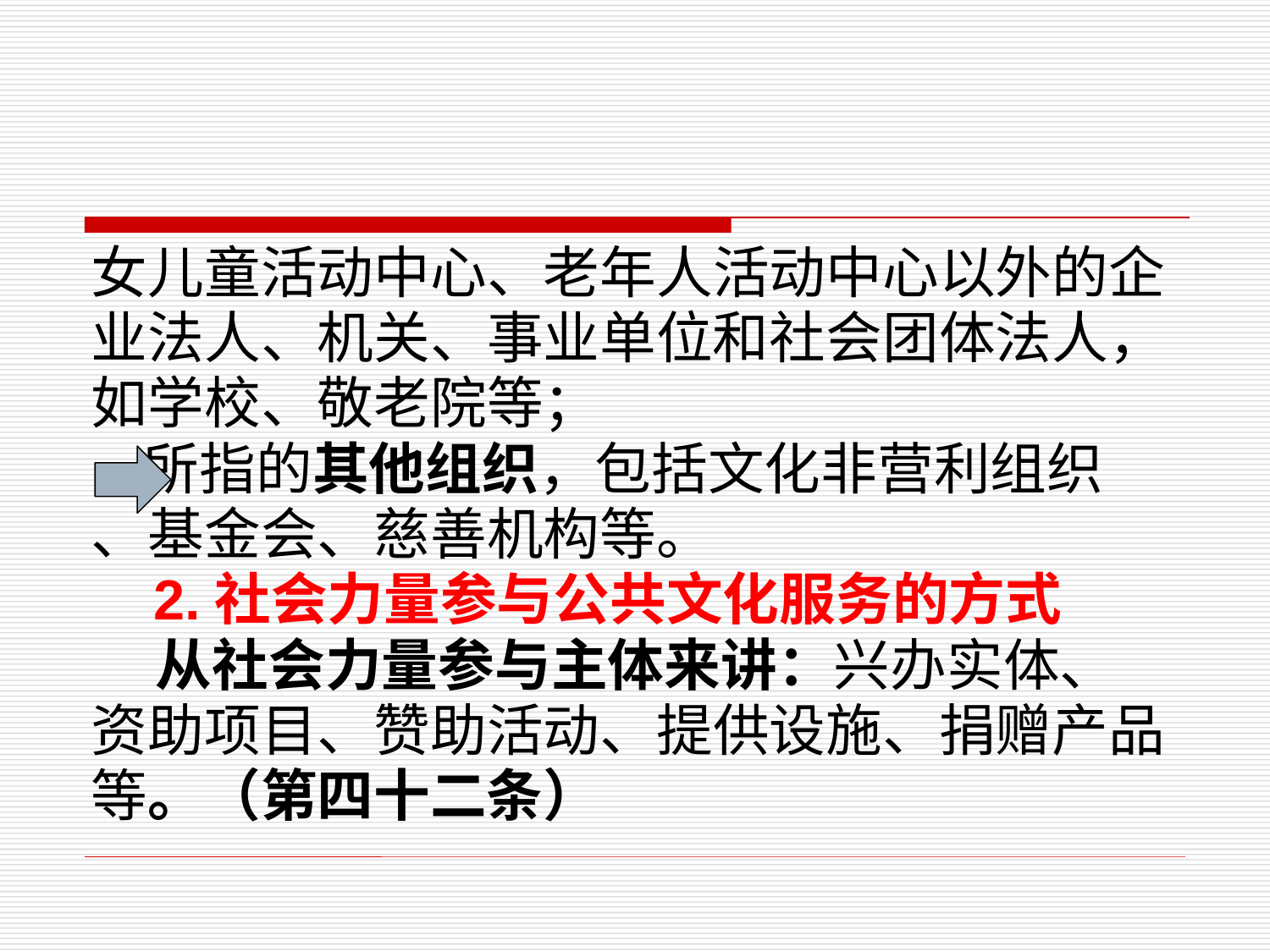

女儿童活动中心、老年人活动中心以外的企
业法人、机关、事业单位和社会团体法人，
如学校、敬老院等；
   所指的其他组织，包括文化非营利组织
、基金会、慈善机构等。
    2.社会力量参与公共文化服务的方式
    从社会力量参与主体来讲：兴办实体、
资助项目、赞助活动、提供设施、捐赠产品
等。（第四十二条）